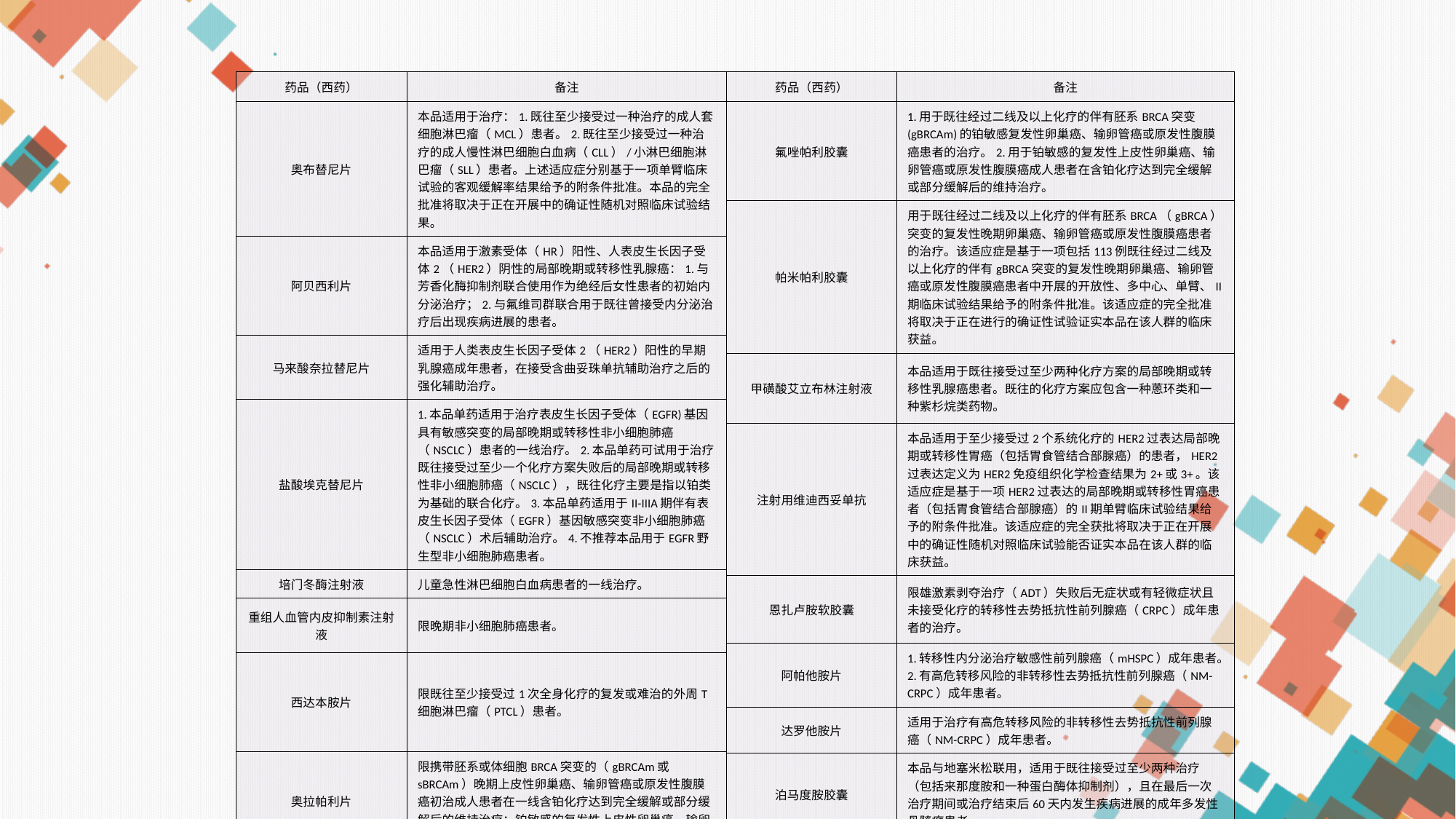

| 药品（西药） | 备注 |
| --- | --- |
| 奥布替尼片 | 本品适用于治疗：1.既往至少接受过一种治疗的成人套细胞淋巴瘤（MCL）患者。2.既往至少接受过一种治疗的成人慢性淋巴细胞白血病（CLL）/小淋巴细胞淋巴瘤（SLL）患者。上述适应症分别基于一项单臂临床试验的客观缓解率结果给予的附条件批准。本品的完全批准将取决于正在开展中的确证性随机对照临床试验结果。 |
| 阿贝西利片 | 本品适用于激素受体（HR）阳性、人表皮生长因子受体2（HER2）阴性的局部晚期或转移性乳腺癌：1.与芳香化酶抑制剂联合使用作为绝经后女性患者的初始内分泌治疗；2.与氟维司群联合用于既往曾接受内分泌治疗后出现疾病进展的患者。 |
| 马来酸奈拉替尼片 | 适用于人类表皮生长因子受体2（HER2）阳性的早期乳腺癌成年患者，在接受含曲妥珠单抗辅助治疗之后的强化辅助治疗。 |
| 盐酸埃克替尼片 | 1.本品单药适用于治疗表皮生长因子受体（EGFR)基因具有敏感突变的局部晚期或转移性非小细胞肺癌（NSCLC）患者的一线治疗。2.本品单药可试用于治疗既往接受过至少一个化疗方案失败后的局部晚期或转移性非小细胞肺癌（NSCLC），既往化疗主要是指以铂类为基础的联合化疗。3.本品单药适用于II-IIIA期伴有表皮生长因子受体（EGFR）基因敏感突变非小细胞肺癌（NSCLC）术后辅助治疗。4.不推荐本品用于EGFR野生型非小细胞肺癌患者。 |
| 培门冬酶注射液 | 儿童急性淋巴细胞白血病患者的一线治疗。 |
| 重组人血管内皮抑制素注射液 | 限晚期非小细胞肺癌患者。 |
| 西达本胺片 | 限既往至少接受过1次全身化疗的复发或难治的外周T细胞淋巴瘤（PTCL）患者。 |
| 奥拉帕利片 | 限携带胚系或体细胞BRCA突变的（gBRCAm或sBRCAm）晚期上皮性卵巢癌、输卵管癌或原发性腹膜癌初治成人患者在一线含铂化疗达到完全缓解或部分缓解后的维持治疗；铂敏感的复发性上皮性卵巢癌、输卵管癌或原发性腹膜癌患者。 |
| 药品（西药） | 备注 |
| --- | --- |
| 氟唑帕利胶囊 | 1.用于既往经过二线及以上化疗的伴有胚系BRCA突变(gBRCAm)的铂敏感复发性卵巢癌、输卵管癌或原发性腹膜癌患者的治疗。2.用于铂敏感的复发性上皮性卵巢癌、输卵管癌或原发性腹膜癌成人患者在含铂化疗达到完全缓解或部分缓解后的维持治疗。 |
| 帕米帕利胶囊 | 用于既往经过二线及以上化疗的伴有胚系BRCA（gBRCA）突变的复发性晚期卵巢癌、输卵管癌或原发性腹膜癌患者的治疗。该适应症是基于一项包括113例既往经过二线及以上化疗的伴有gBRCA突变的复发性晚期卵巢癌、输卵管癌或原发性腹膜癌患者中开展的开放性、多中心、单臂、II期临床试验结果给予的附条件批准。该适应症的完全批准将取决于正在进行的确证性试验证实本品在该人群的临床获益。 |
| 甲磺酸艾立布林注射液 | 本品适用于既往接受过至少两种化疗方案的局部晚期或转移性乳腺癌患者。既往的化疗方案应包含一种蒽环类和一种紫杉烷类药物。 |
| 注射用维迪西妥单抗 | 本品适用于至少接受过2个系统化疗的HER2过表达局部晚期或转移性胃癌（包括胃食管结合部腺癌）的患者，HER2过表达定义为HER2免疫组织化学检查结果为2+或3+。该适应症是基于一项HER2过表达的局部晚期或转移性胃癌患者（包括胃食管结合部腺癌）的II期单臂临床试验结果给予的附条件批准。该适应症的完全获批将取决于正在开展中的确证性随机对照临床试验能否证实本品在该人群的临床获益。 |
| 恩扎卢胺软胶囊 | 限雄激素剥夺治疗（ADT）失败后无症状或有轻微症状且未接受化疗的转移性去势抵抗性前列腺癌（CRPC）成年患者的治疗。 |
| 阿帕他胺片 | 1.转移性内分泌治疗敏感性前列腺癌（mHSPC）成年患者。2.有高危转移风险的非转移性去势抵抗性前列腺癌（NM-CRPC）成年患者。 |
| 达罗他胺片 | 适用于治疗有高危转移风险的非转移性去势抵抗性前列腺癌（NM-CRPC）成年患者。 |
| 泊马度胺胶囊 | 本品与地塞米松联用，适用于既往接受过至少两种治疗（包括来那度胺和一种蛋白酶体抑制剂），且在最后一次治疗期间或治疗结束后60天内发生疾病进展的成年多发性骨髓瘤患者。 |